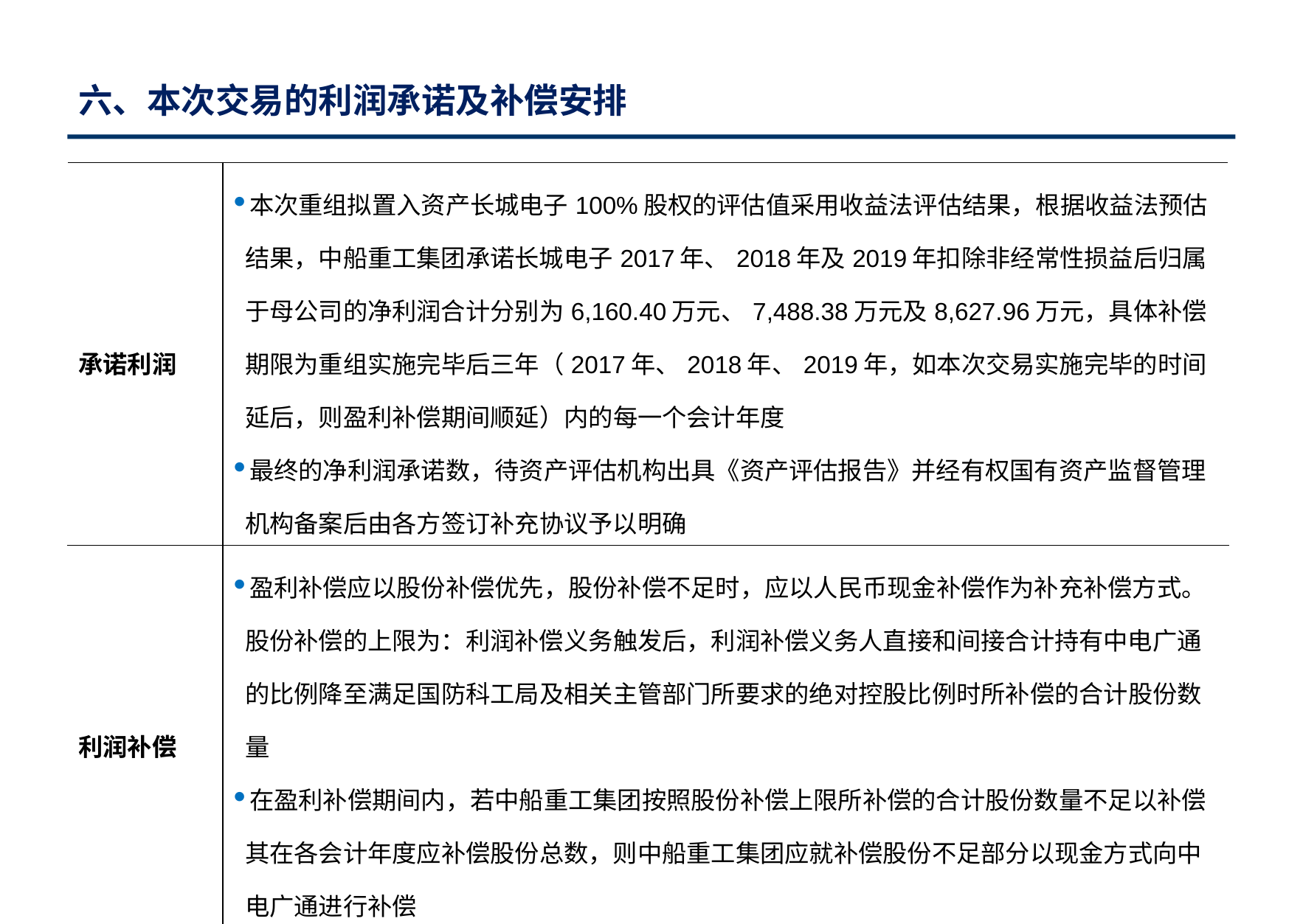

# 六、本次交易的利润承诺及补偿安排
| 承诺利润 | 本次重组拟置入资产长城电子100%股权的评估值采用收益法评估结果，根据收益法预估结果，中船重工集团承诺长城电子2017年、2018年及2019年扣除非经常性损益后归属于母公司的净利润合计分别为6,160.40万元、7,488.38万元及8,627.96万元，具体补偿期限为重组实施完毕后三年（2017年、2018年、2019年，如本次交易实施完毕的时间延后，则盈利补偿期间顺延）内的每一个会计年度 最终的净利润承诺数，待资产评估机构出具《资产评估报告》并经有权国有资产监督管理机构备案后由各方签订补充协议予以明确 |
| --- | --- |
| 利润补偿 | 盈利补偿应以股份补偿优先，股份补偿不足时，应以人民币现金补偿作为补充补偿方式。股份补偿的上限为：利润补偿义务触发后，利润补偿义务人直接和间接合计持有中电广通的比例降至满足国防科工局及相关主管部门所要求的绝对控股比例时所补偿的合计股份数量 在盈利补偿期间内，若中船重工集团按照股份补偿上限所补偿的合计股份数量不足以补偿其在各会计年度应补偿股份总数，则中船重工集团应就补偿股份不足部分以现金方式向中电广通进行补偿 |
15